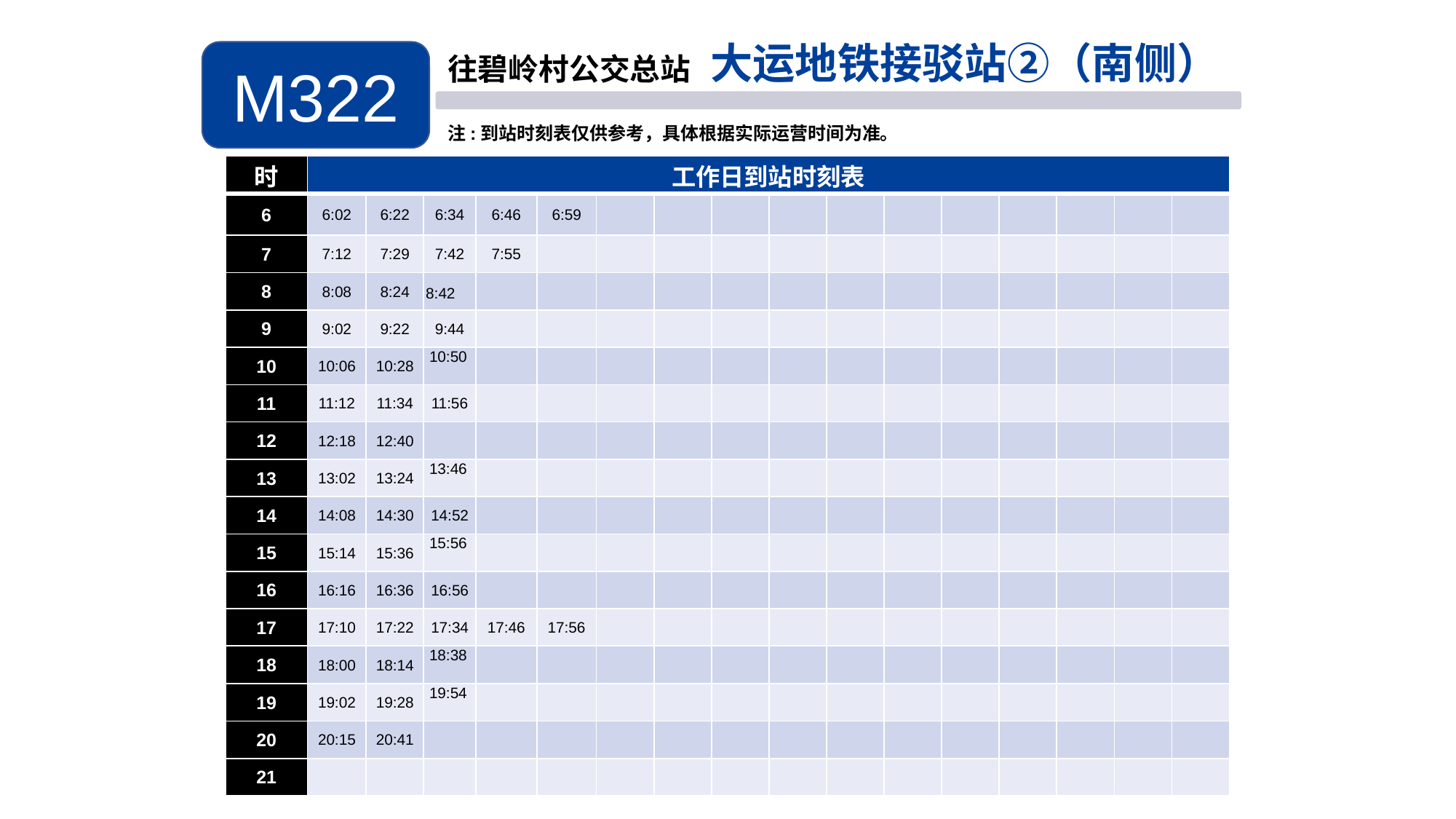

大运地铁接驳站②（南侧）
M322
往碧岭村公交总站

注:到站时刻表仅供参考，具体根据实际运营时间为准。
| 时 | 工作日到站时刻表 |  |  |  |  |  |  |  |  |  |  |  |  |  |  |  |
| --- | --- | --- | --- | --- | --- | --- | --- | --- | --- | --- | --- | --- | --- | --- | --- | --- |
| 6 | 6:02 | 6:22 | 6:34 | 6:46 | 6:59 |  |  |  |  |  |  |  |  |  |  |  |
| 7 | 7:12 | 7:29 | 7:42 | 7:55 |  |  |  |  |  |  |  |  |  |  |  |  |
| 8 | 8:08 | 8:24 | 8:42 |  |  |  |  |  |  |  |  |  |  |  |  |  |
| 9 | 9:02 | 9:22 | 9:44 |  |  |  |  |  |  |  |  |  |  |  |  |  |
| 10 | 10:06 | 10:28 | 10:50 |  |  |  |  |  |  |  |  |  |  |  |  |  |
| 11 | 11:12 | 11:34 | 11:56 |  |  |  |  |  |  |  |  |  |  |  |  |  |
| 12 | 12:18 | 12:40 |  |  |  |  |  |  |  |  |  |  |  |  |  |  |
| 13 | 13:02 | 13:24 | 13:46 |  |  |  |  |  |  |  |  |  |  |  |  |  |
| 14 | 14:08 | 14:30 | 14:52 |  |  |  |  |  |  |  |  |  |  |  |  |  |
| 15 | 15:14 | 15:36 | 15:56 |  |  |  |  |  |  |  |  |  |  |  |  |  |
| 16 | 16:16 | 16:36 | 16:56 |  |  |  |  |  |  |  |  |  |  |  |  |  |
| 17 | 17:10 | 17:22 | 17:34 | 17:46 | 17:56 |  |  |  |  |  |  |  |  |  |  |  |
| 18 | 18:00 | 18:14 | 18:38 |  |  |  |  |  |  |  |  |  |  |  |  |  |
| 19 | 19:02 | 19:28 | 19:54 |  |  |  |  |  |  |  |  |  |  |  |  |  |
| 20 | 20:15 | 20:41 |  |  |  |  |  |  |  |  |  |  |  |  |  |  |
| 21 |  |  |  |  |  |  |  |  |  |  |  |  |  |  |  |  |